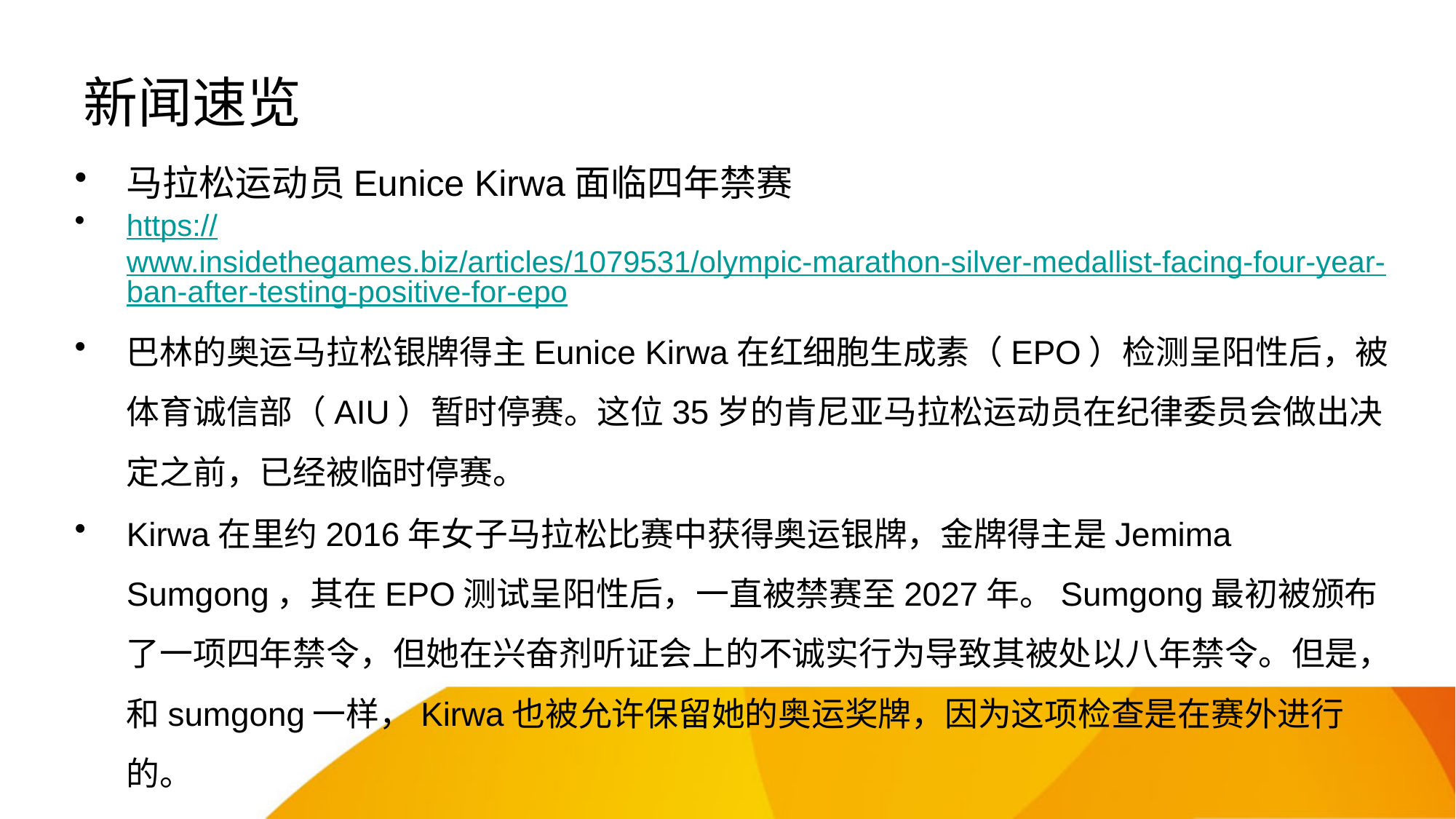

# 新闻速览
马拉松运动员Eunice Kirwa面临四年禁赛
https://www.insidethegames.biz/articles/1079531/olympic-marathon-silver-medallist-facing-four-year-ban-after-testing-positive-for-epo
巴林的奥运马拉松银牌得主Eunice Kirwa在红细胞生成素（EPO）检测呈阳性后，被体育诚信部（AIU）暂时停赛。这位35岁的肯尼亚马拉松运动员在纪律委员会做出决定之前，已经被临时停赛。
Kirwa在里约2016年女子马拉松比赛中获得奥运银牌，金牌得主是Jemima Sumgong，其在EPO测试呈阳性后，一直被禁赛至2027年。Sumgong最初被颁布了一项四年禁令，但她在兴奋剂听证会上的不诚实行为导致其被处以八年禁令。但是，和sumgong一样，Kirwa也被允许保留她的奥运奖牌，因为这项检查是在赛外进行的。